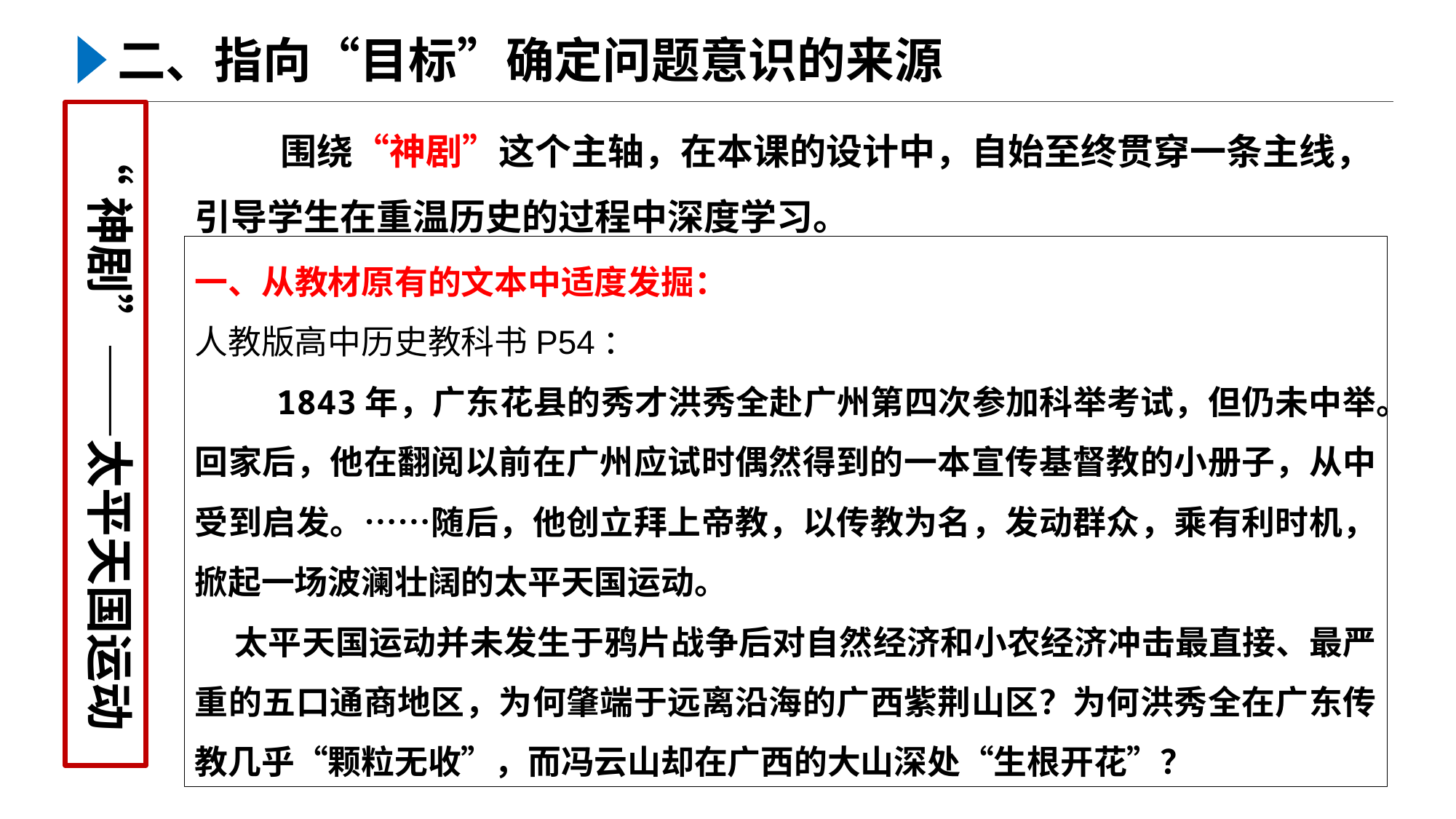

二、指向“目标”确定问题意识的来源

围绕“神剧”这个主轴，在本课的设计中，自始至终贯穿一条主线，引导学生在重温历史的过程中深度学习。
“神剧”——太平天国运动
一、从教材原有的文本中适度发掘：
人教版高中历史教科书P54：
    1843年，广东花县的秀才洪秀全赴广州第四次参加科举考试，但仍未中举。回家后，他在翻阅以前在广州应试时偶然得到的一本宣传基督教的小册子，从中受到启发。……随后，他创立拜上帝教，以传教为名，发动群众，乘有利时机，掀起一场波澜壮阔的太平天国运动。
    太平天国运动并未发生于鸦片战争后对自然经济和小农经济冲击最直接、最严重的五口通商地区，为何肇端于远离沿海的广西紫荆山区？为何洪秀全在广东传教几乎“颗粒无收”，而冯云山却在广西的大山深处“生根开花”？